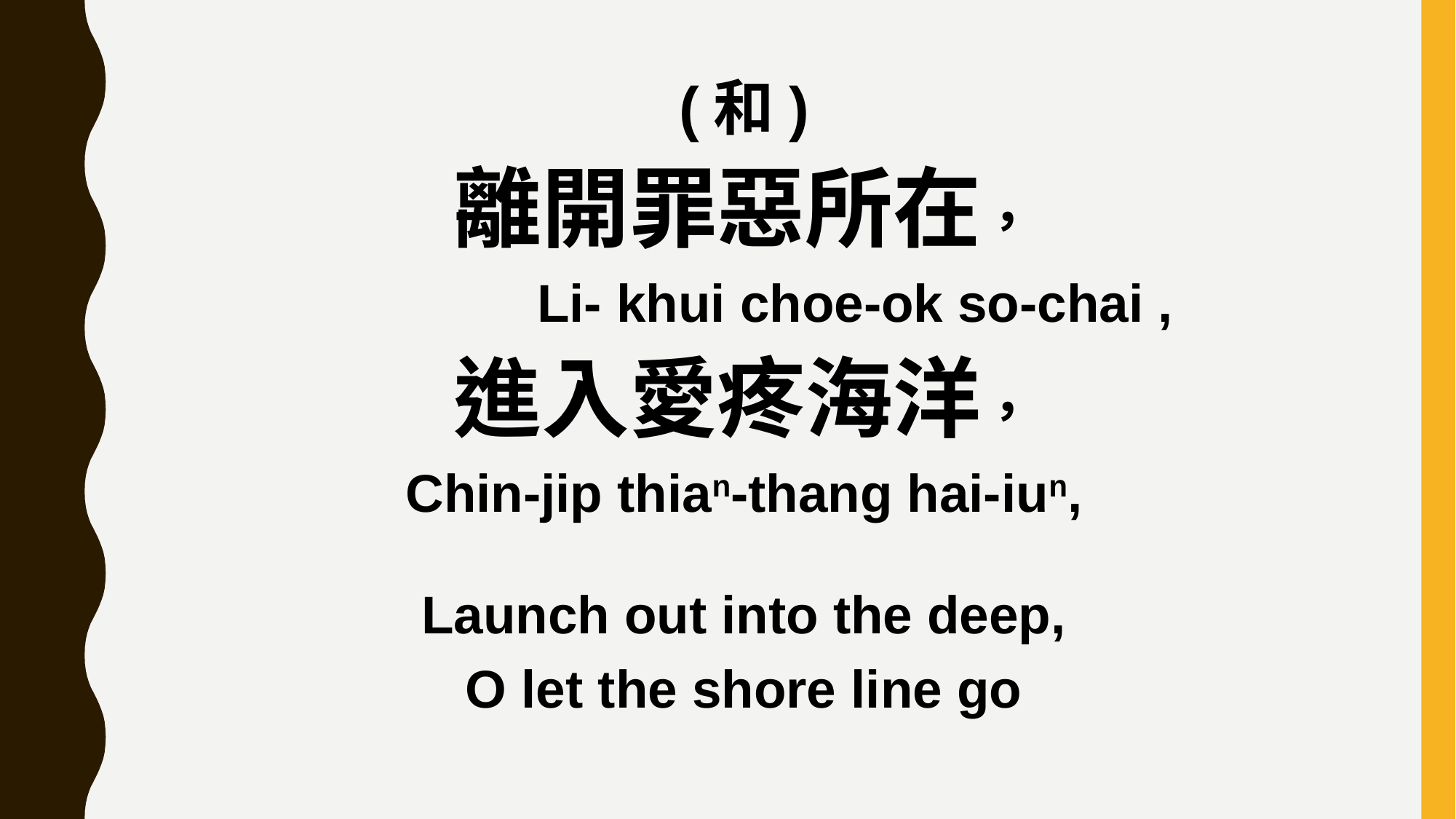

(和)
離開罪惡所在，
                           Li- khui choe-ok so-chai ,
進入愛疼海洋，
Chin-jip thian-thang hai-iun,

Launch out into the deep,
O let the shore line go